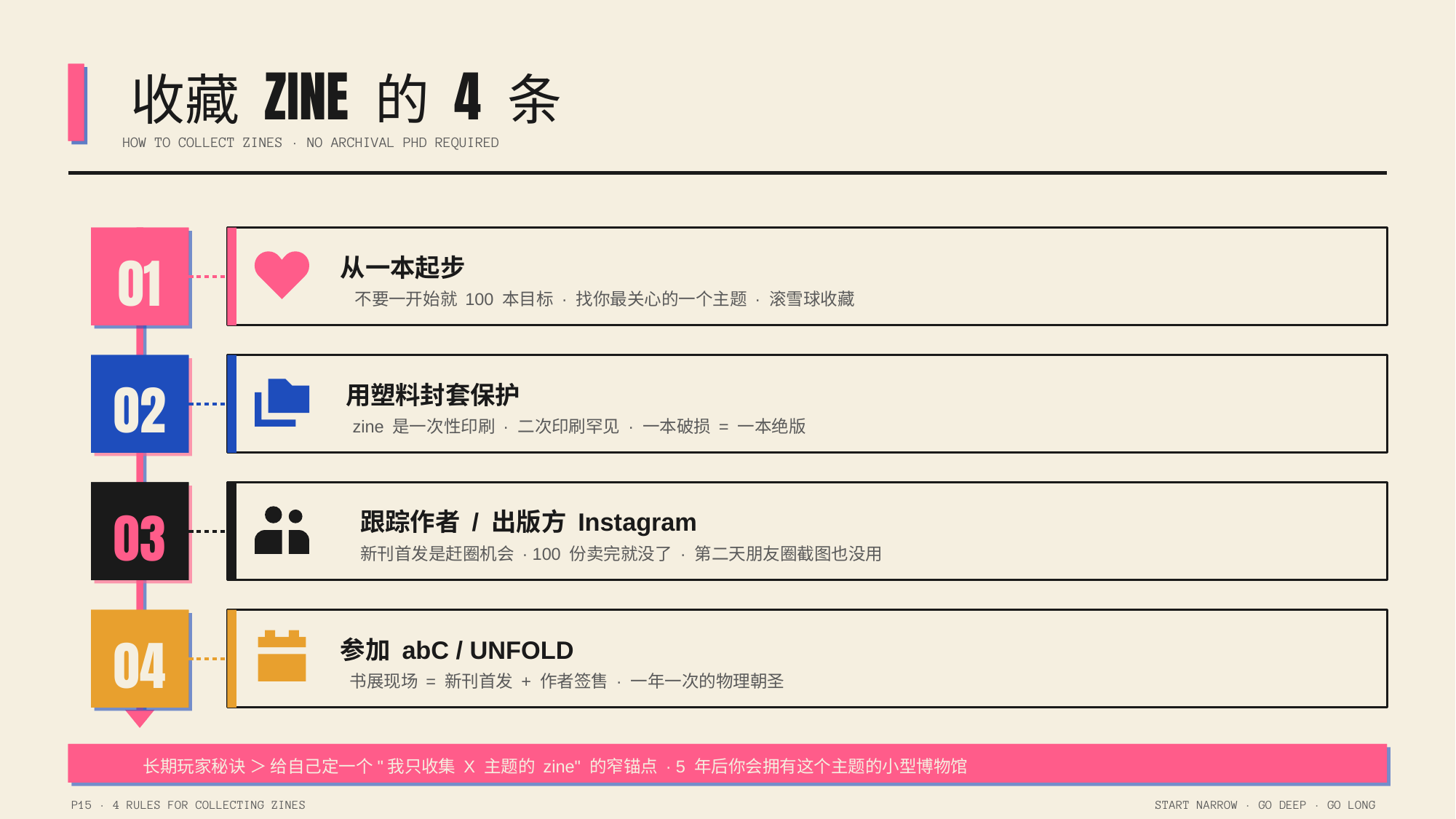

收藏 ZINE 的 4 条

HOW TO COLLECT ZINES · NO ARCHIVAL PHD REQUIRED

从一本起步
01

不要一开始就 100 本目标 · 找你最关心的一个主题 · 滚雪球收藏

用塑料封套保护
02

zine 是一次性印刷 · 二次印刷罕见 · 一本破损 = 一本绝版

跟踪作者 / 出版方 Instagram
03

新刊首发是赶圈机会 · 100 份卖完就没了 · 第二天朋友圈截图也没用

参加 abC / UNFOLD
04

书展现场 = 新刊首发 + 作者签售 · 一年一次的物理朝圣

长期玩家秘诀 ＞ 给自己定一个"我只收集 X 主题的 zine" 的窄锚点 · 5 年后你会拥有这个主题的小型博物馆
P15 · 4 RULES FOR COLLECTING ZINES
START NARROW · GO DEEP · GO LONG